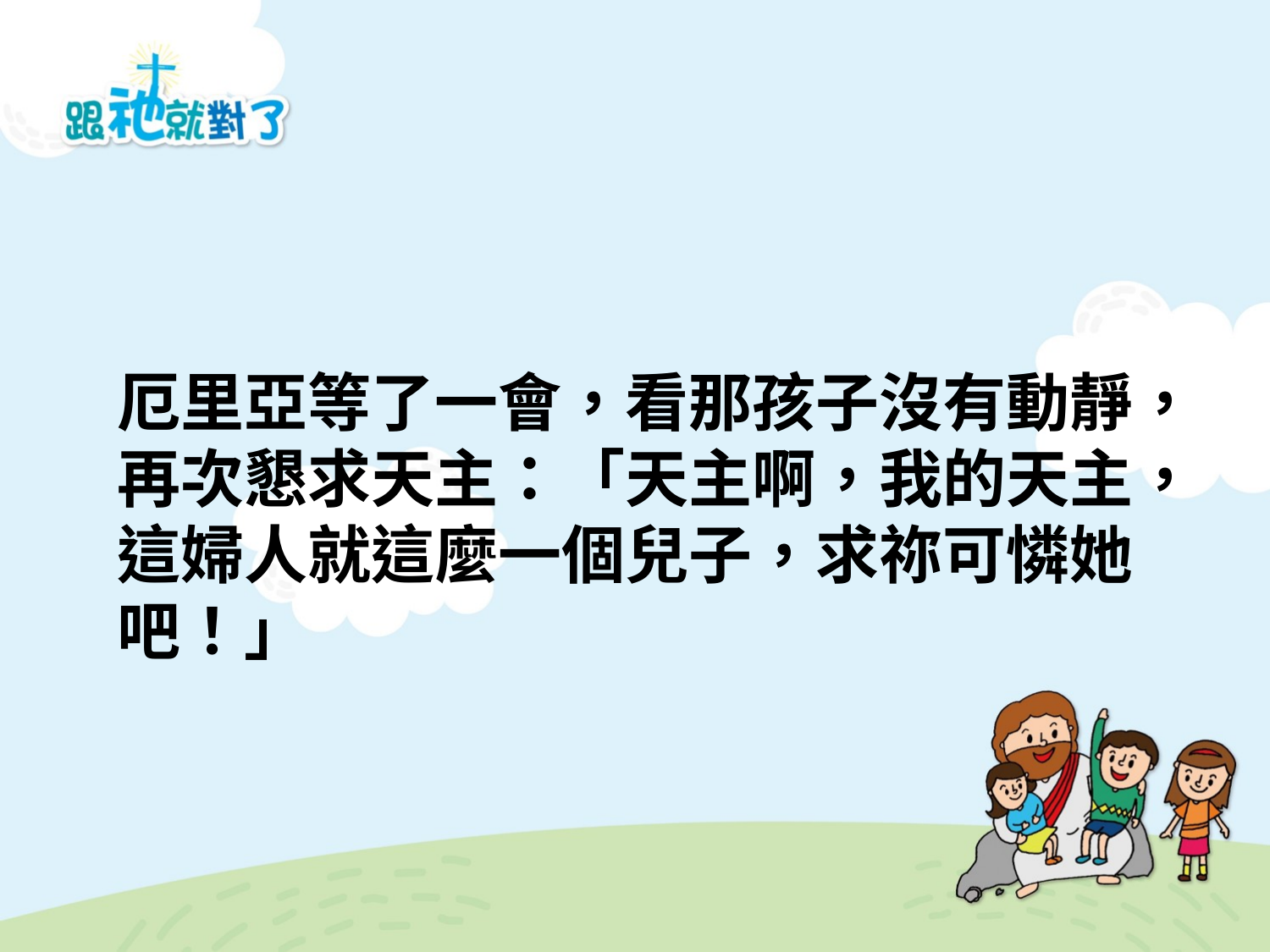

厄里亞等了一會，看那孩子沒有動靜，再次懇求天主：「天主啊，我的天主，這婦人就這麼一個兒子，求祢可憐她吧！」